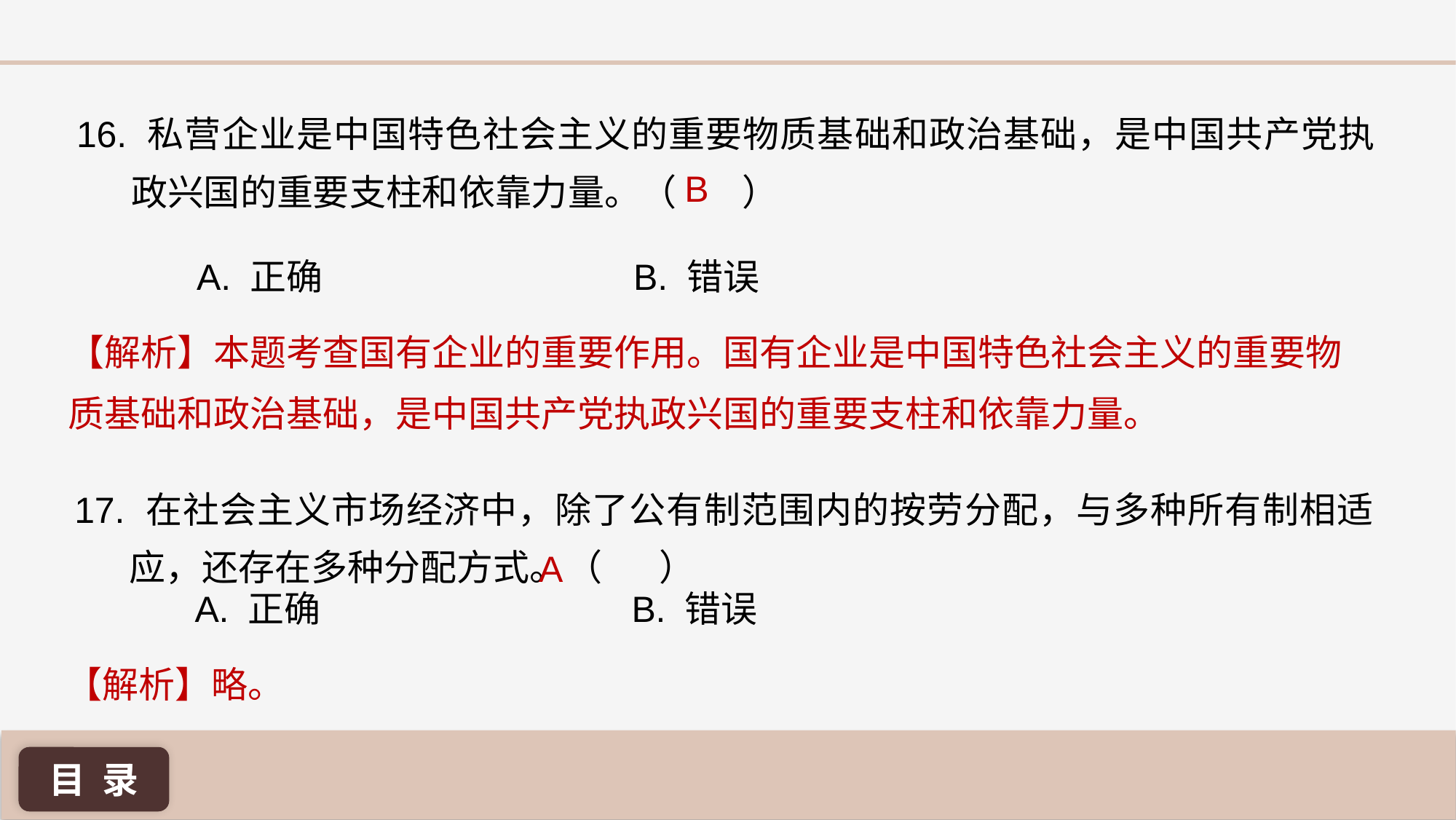

16. 私营企业是中国特色社会主义的重要物质基础和政治基础，是中国共产党执政兴国的重要支柱和依靠力量。（        ）
B
A. 正确 			B. 错误
【解析】本题考查国有企业的重要作用。国有企业是中国特色社会主义的重要物质基础和政治基础，是中国共产党执政兴国的重要支柱和依靠力量。
17. 在社会主义市场经济中，除了公有制范围内的按劳分配，与多种所有制相适应，还存在多种分配方式。（       ）
A
A. 正确 			B. 错误
【解析】略。